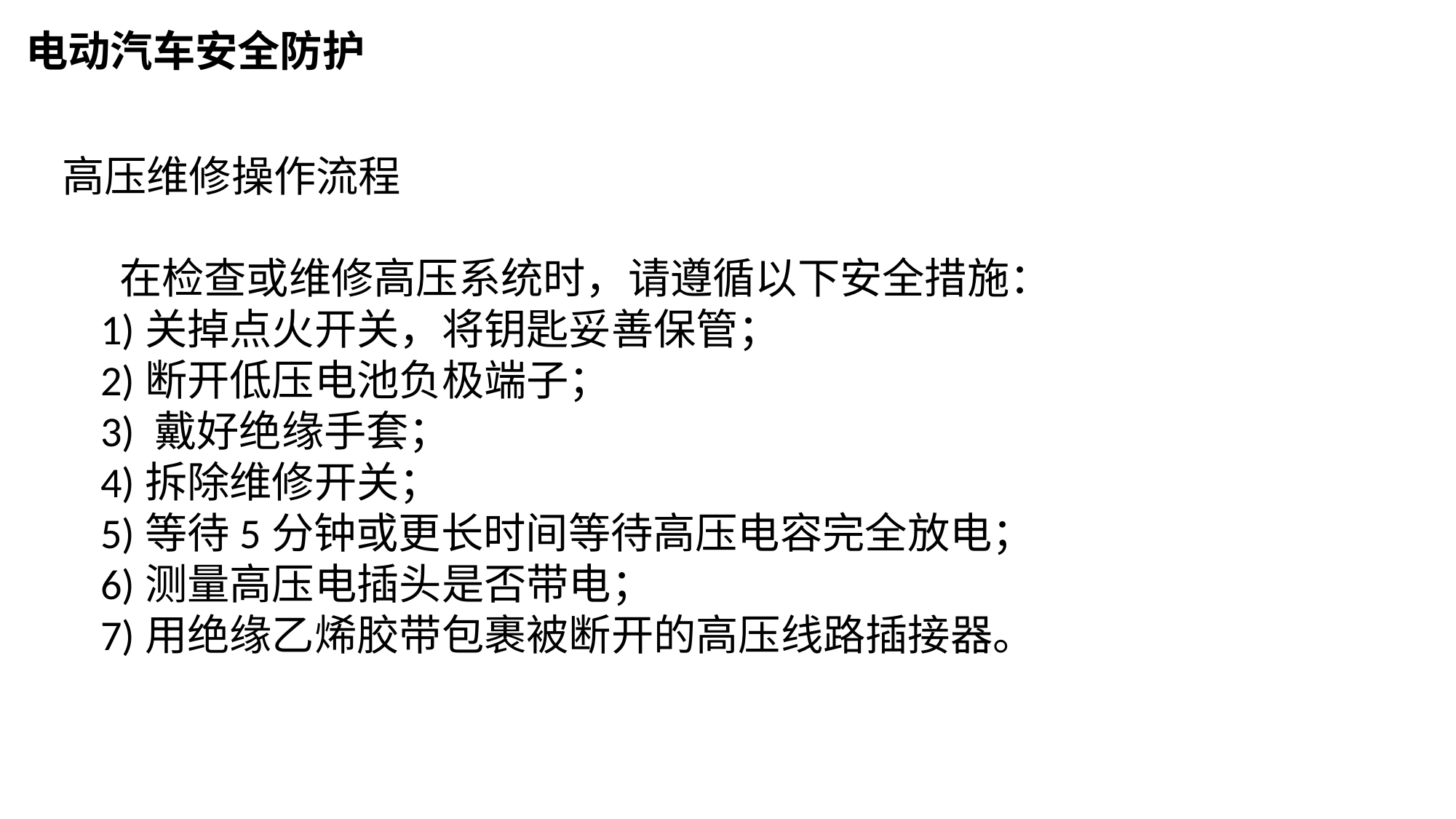

电动汽车安全防护
高压维修操作流程

     在检查或维修高压系统时，请遵循以下安全措施：
    1)关掉点火开关，将钥匙妥善保管；
    2)断开低压电池负极端子；
    3) 戴好绝缘手套；
    4)拆除维修开关；
    5)等待5分钟或更长时间等待高压电容完全放电；
    6)测量高压电插头是否带电；
    7)用绝缘乙烯胶带包裹被断开的高压线路插接器。